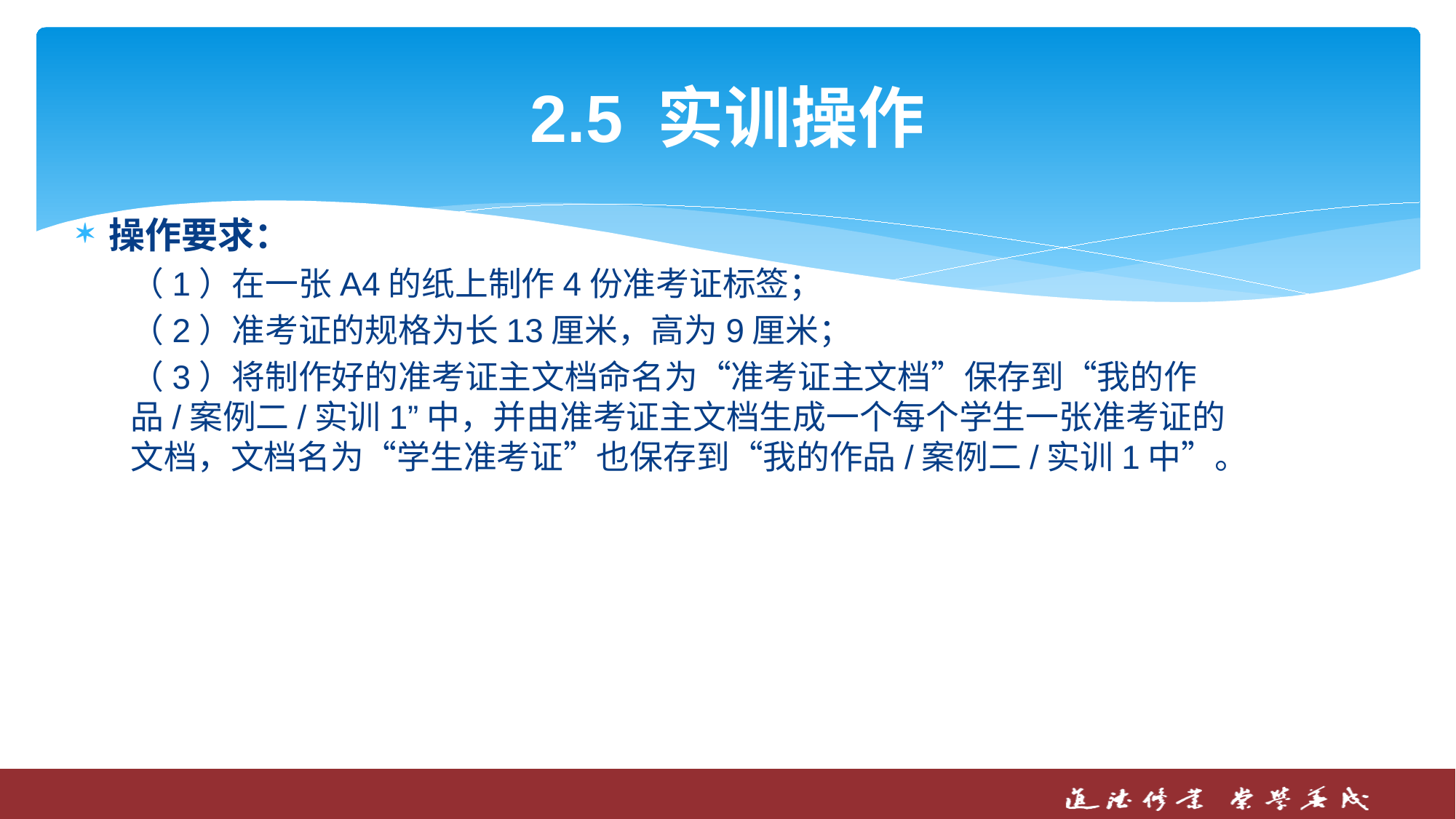

# 2.5 实训操作
操作要求：
（1）在一张A4的纸上制作4份准考证标签；
（2）准考证的规格为长13厘米，高为9厘米；
（3）将制作好的准考证主文档命名为“准考证主文档”保存到“我的作品/案例二/实训1”中，并由准考证主文档生成一个每个学生一张准考证的文档，文档名为“学生准考证”也保存到“我的作品/案例二/实训1中”。